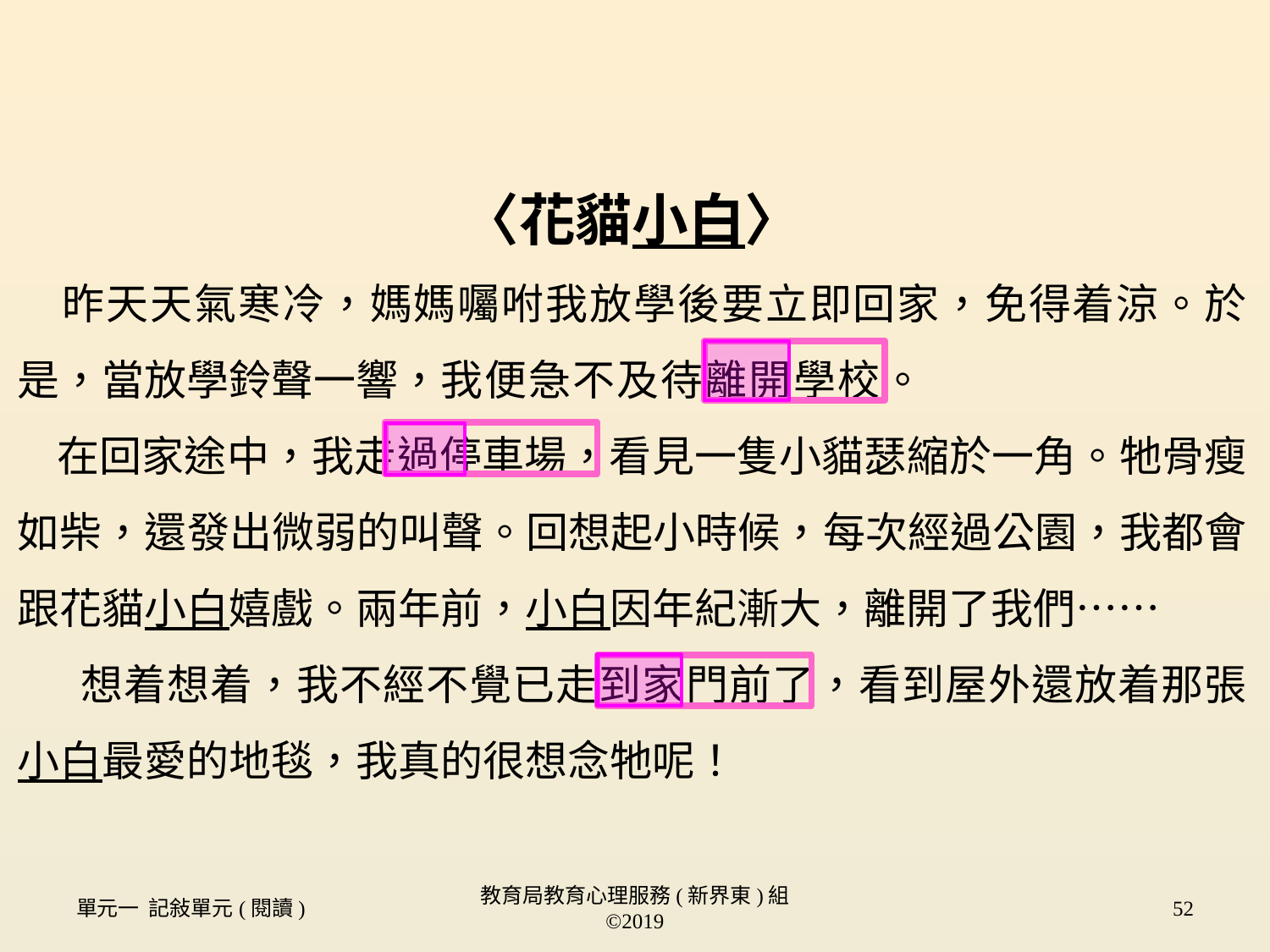

〈花貓小白〉
   昨天天氣寒冷，媽媽囑咐我放學後要立即回家，免得着涼。於是，當放學鈴聲一響，我便急不及待離開學校。
   在回家途中，我走過停車場，看見一隻小貓瑟縮於一角。牠骨瘦如柴，還發出微弱的叫聲。回想起小時候，每次經過公園，我都會跟花貓小白嬉戲。兩年前，小白因年紀漸大，離開了我們……
     想着想着，我不經不覺已走到家門前了，看到屋外還放着那張小白最愛的地毯，我真的很想念牠呢！

單元一  記敍單元(閱讀)
教育局教育心理服務(新界東)組 ©2019
52